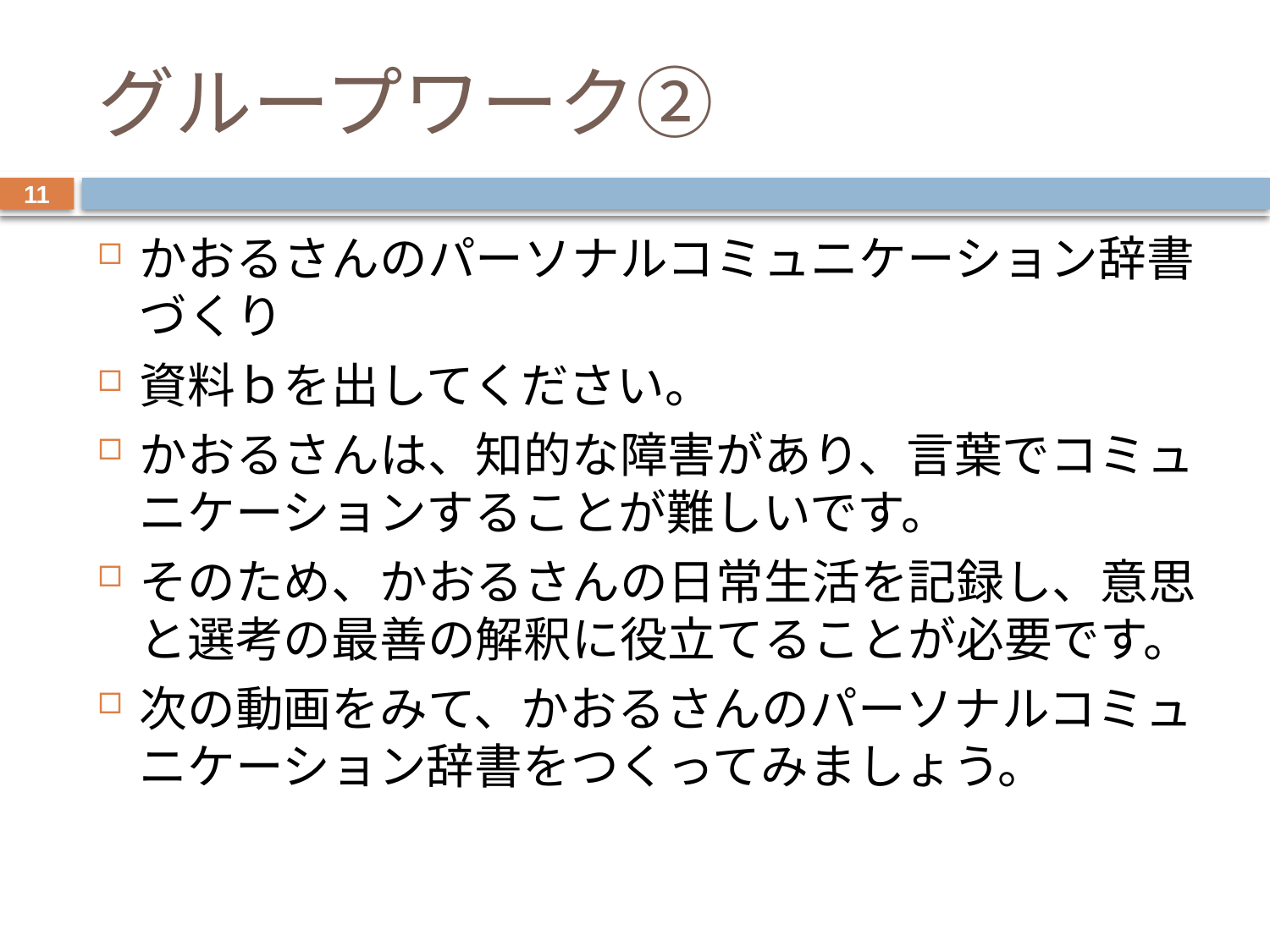

# グループワーク②
11
かおるさんのパーソナルコミュニケーション辞書づくり
資料ｂを出してください。
かおるさんは、知的な障害があり、言葉でコミュニケーションすることが難しいです。
そのため、かおるさんの日常生活を記録し、意思と選考の最善の解釈に役立てることが必要です。
次の動画をみて、かおるさんのパーソナルコミュニケーション辞書をつくってみましょう。